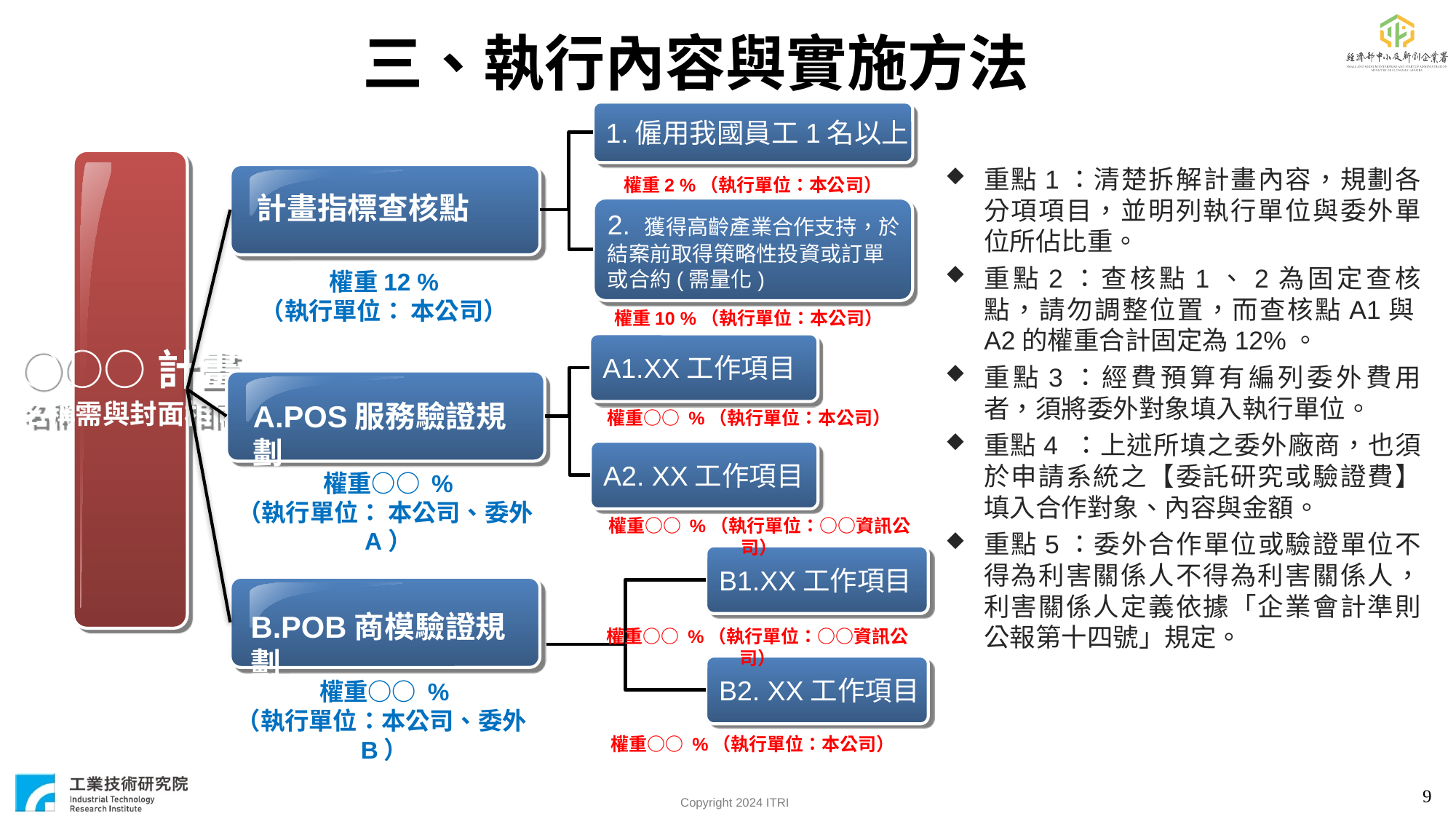

三、執行內容與實施方法
1.僱用我國員工1名以上
2. 獲得高齡產業合作支持，於
結案前取得策略性投資或訂單
或合約(需量化)
○○○計畫
名稱需與封面相同

重點1：清楚拆解計畫內容，規劃各分項項目，並明列執行單位與委外單位所佔比重。
重點2：查核點1、2為固定查核點，請勿調整位置，而查核點A1與A2的權重合計固定為12%。
重點3：經費預算有編列委外費用者，須將委外對象填入執行單位。
重點4 ：上述所填之委外廠商，也須於申請系統之【委託研究或驗證費】填入合作對象、內容與金額。
重點5：委外合作單位或驗證單位不得為利害關係人不得為利害關係人，利害關係人定義依據「企業會計準則公報第十四號」規定。

權重2 %（執行單位：本公司）
計畫指標查核點
權重12 %
（執行單位： 本公司）
權重10 %（執行單位：本公司）
A1.XX工作項目
A2. XX工作項目

A.POS服務驗證規劃
權重○○ %（執行單位：本公司）
權重○○ %
（執行單位： 本公司、委外A）
權重○○ %（執行單位：○○資訊公司）
B1.XX工作項目
B2. XX工作項目

B.POB商模驗證規劃
權重○○ %（執行單位：○○資訊公司）
權重○○ %
（執行單位：本公司、委外B）
權重○○ %（執行單位：本公司）
9